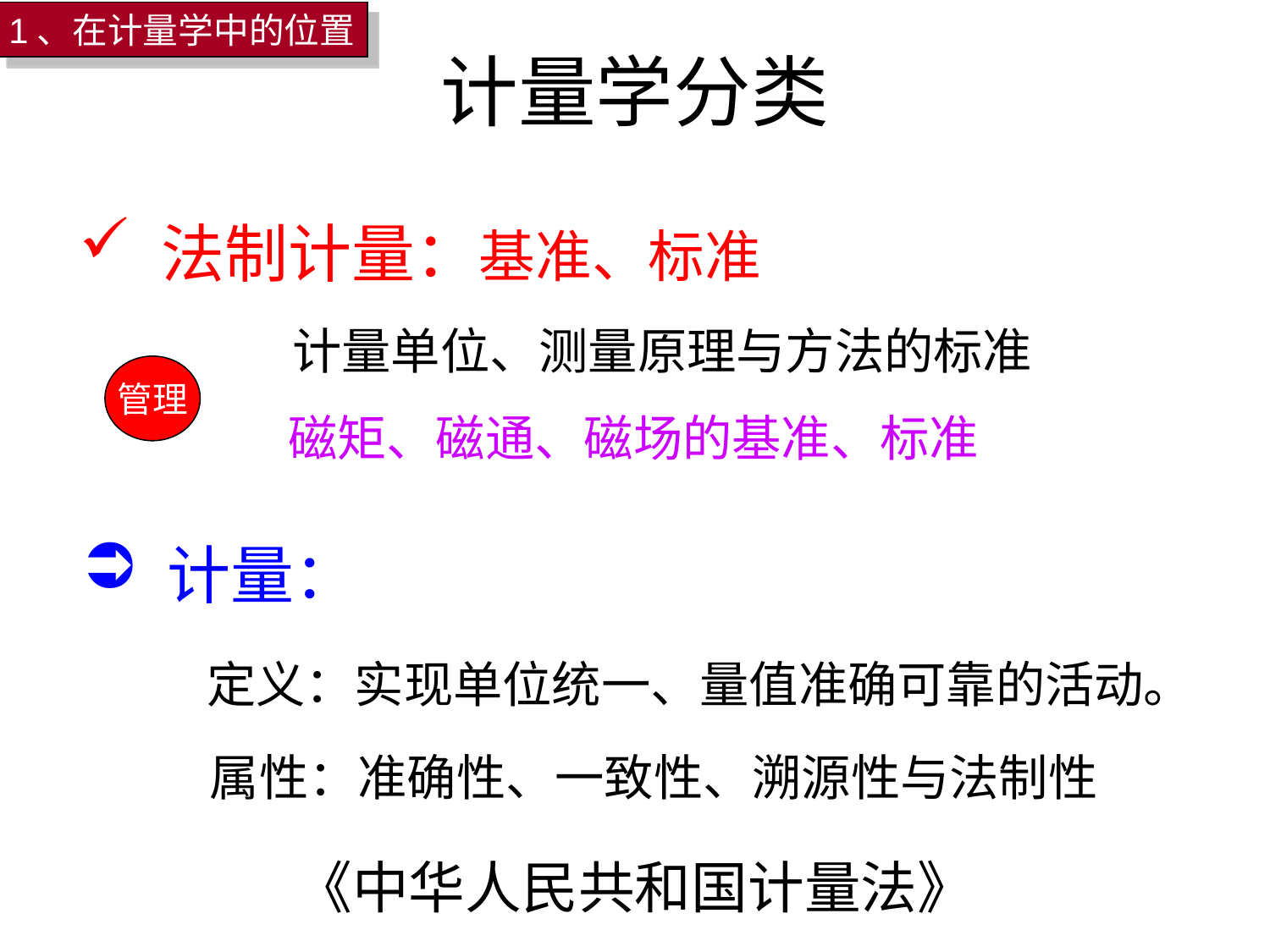

1、在计量学中的位置
# 计量学分类
 法制计量：基准、标准
计量单位、测量原理与方法的标准
管理
磁矩、磁通、磁场的基准、标准
 计量：
定义：实现单位统一、量值准确可靠的活动。
属性：准确性、一致性、溯源性与法制性
《中华人民共和国计量法》